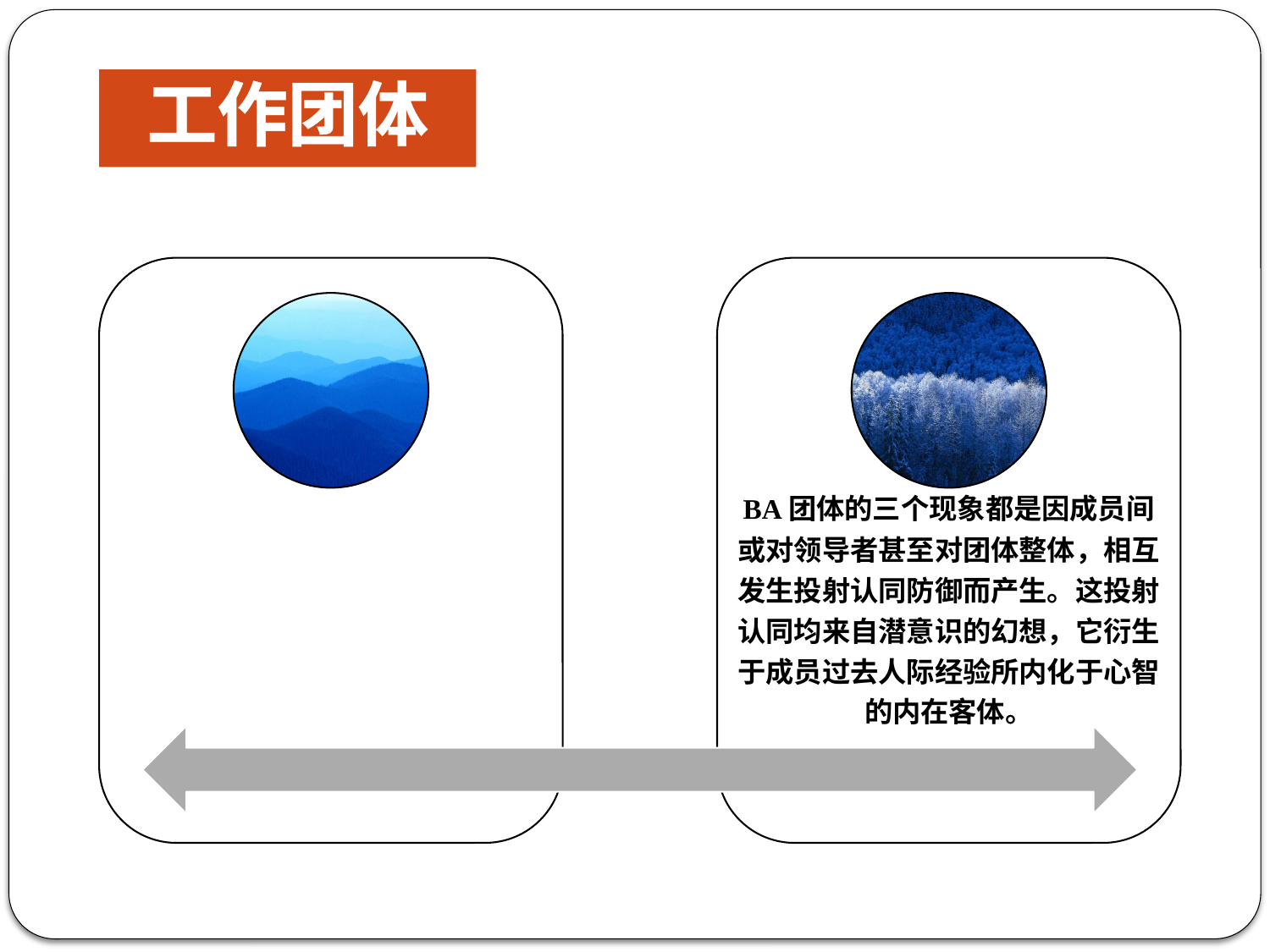

# 工作团体
BA团体的三个现象都是因成员间或对领导者甚至对团体整体，相互发生投射认同防御而产生。这投射认同均来自潜意识的幻想，它衍生于成员过去人际经验所内化于心智的内在客体。